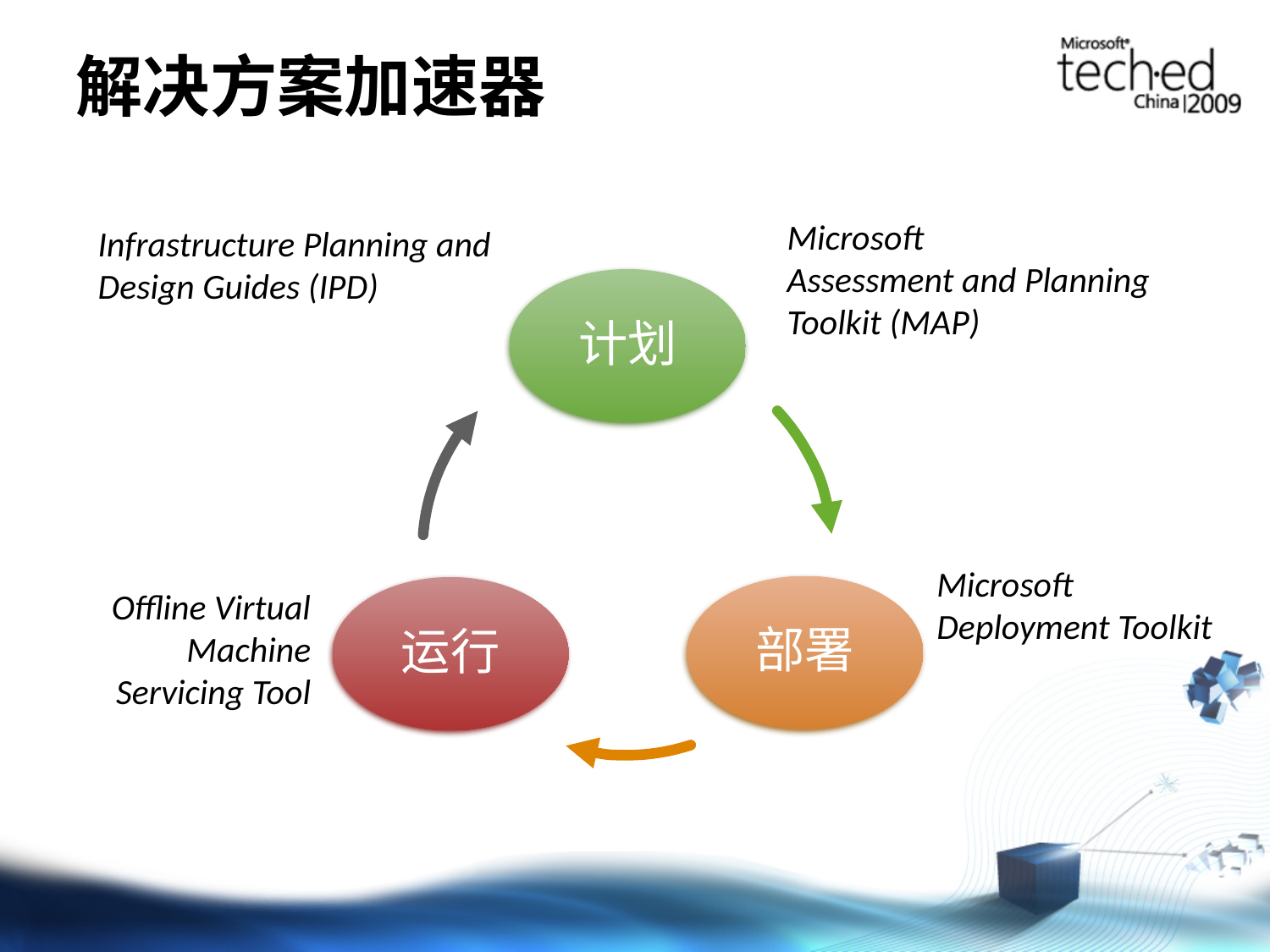

# 解决方案加速器
Microsoft
Assessment and Planning Toolkit (MAP)
Microsoft
Deployment Toolkit
Offline Virtual Machine Servicing Tool
Infrastructure Planning and Design Guides (IPD)
计划
部署
运行